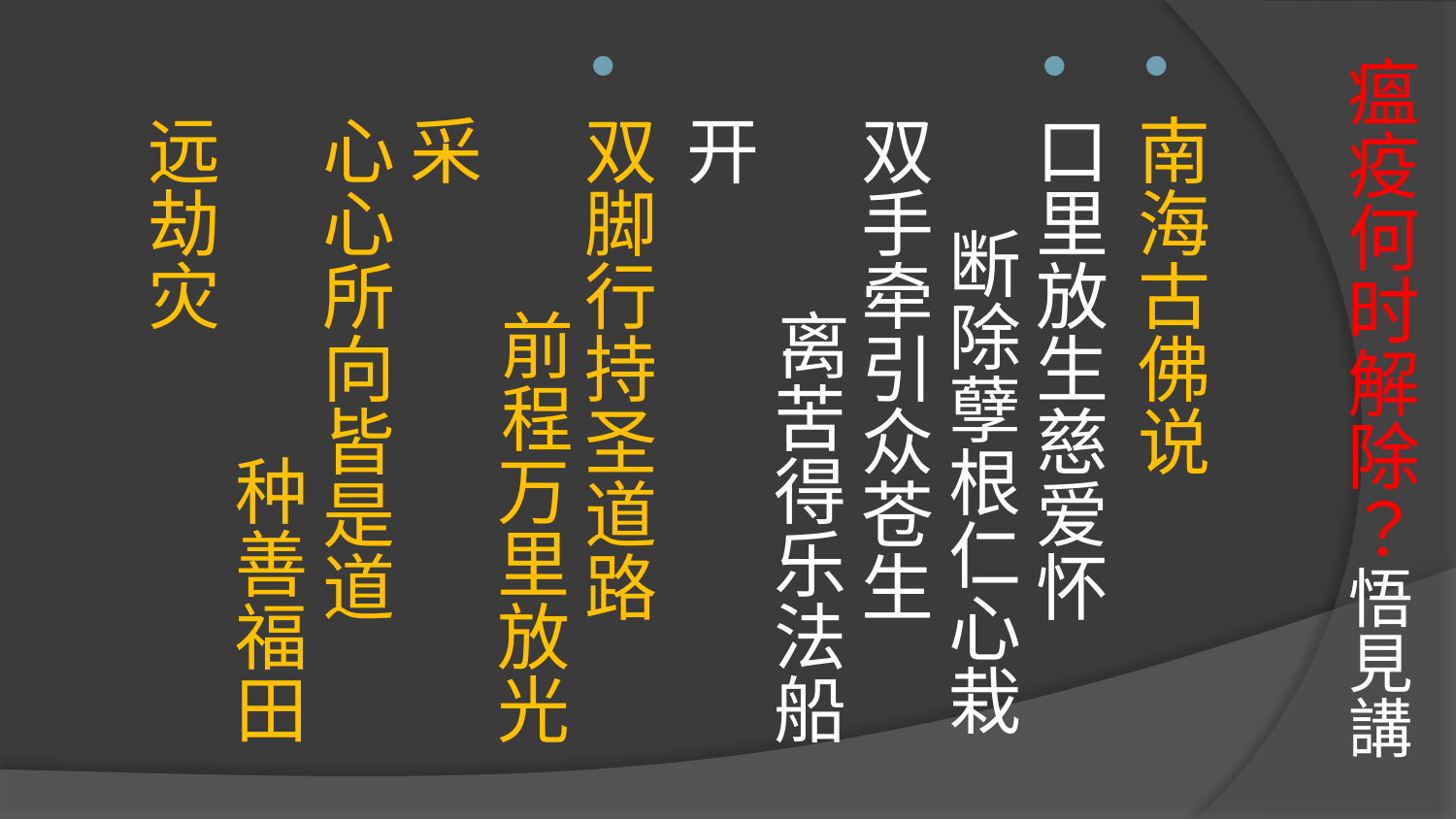

# 瘟疫何时解除？悟見講
南海古佛说
口里放生慈爱怀                  断除孽根仁心栽
双手牵引众苍生                       离苦得乐法船开
双脚行持圣道路                       前程万里放光采
心心所向皆是道                                种善福田远劫灾